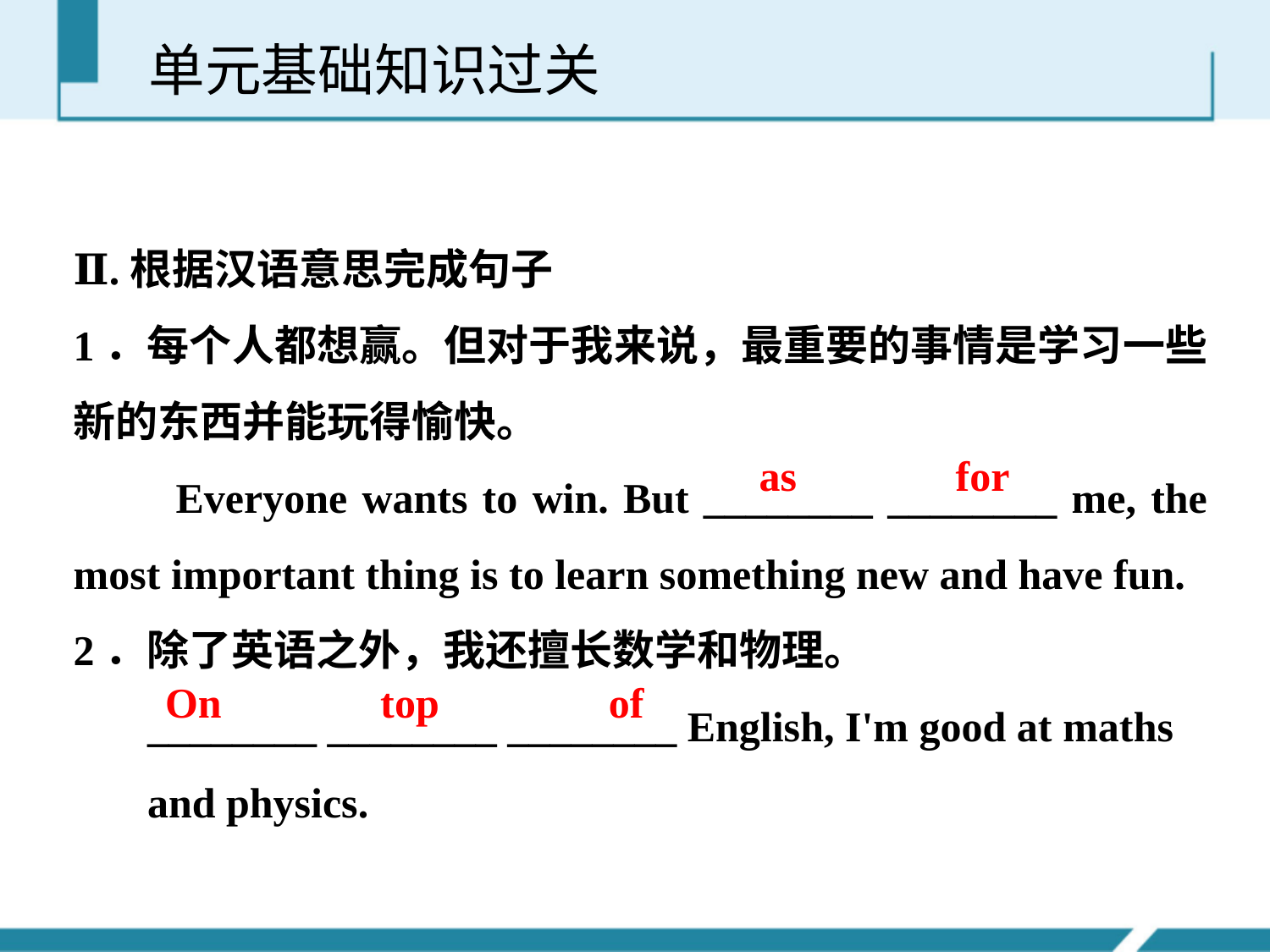

单元基础知识过关
Ⅱ.根据汉语意思完成句子
1．每个人都想赢。但对于我来说，最重要的事情是学习一些新的东西并能玩得愉快。
       Everyone wants to win. But ________ ________ me, the most important thing is to learn something new and have fun.
2．除了英语之外，我还擅长数学和物理。
       ________ ________ ________ English, I'm good at maths
       and physics.
as               for
On               top                of